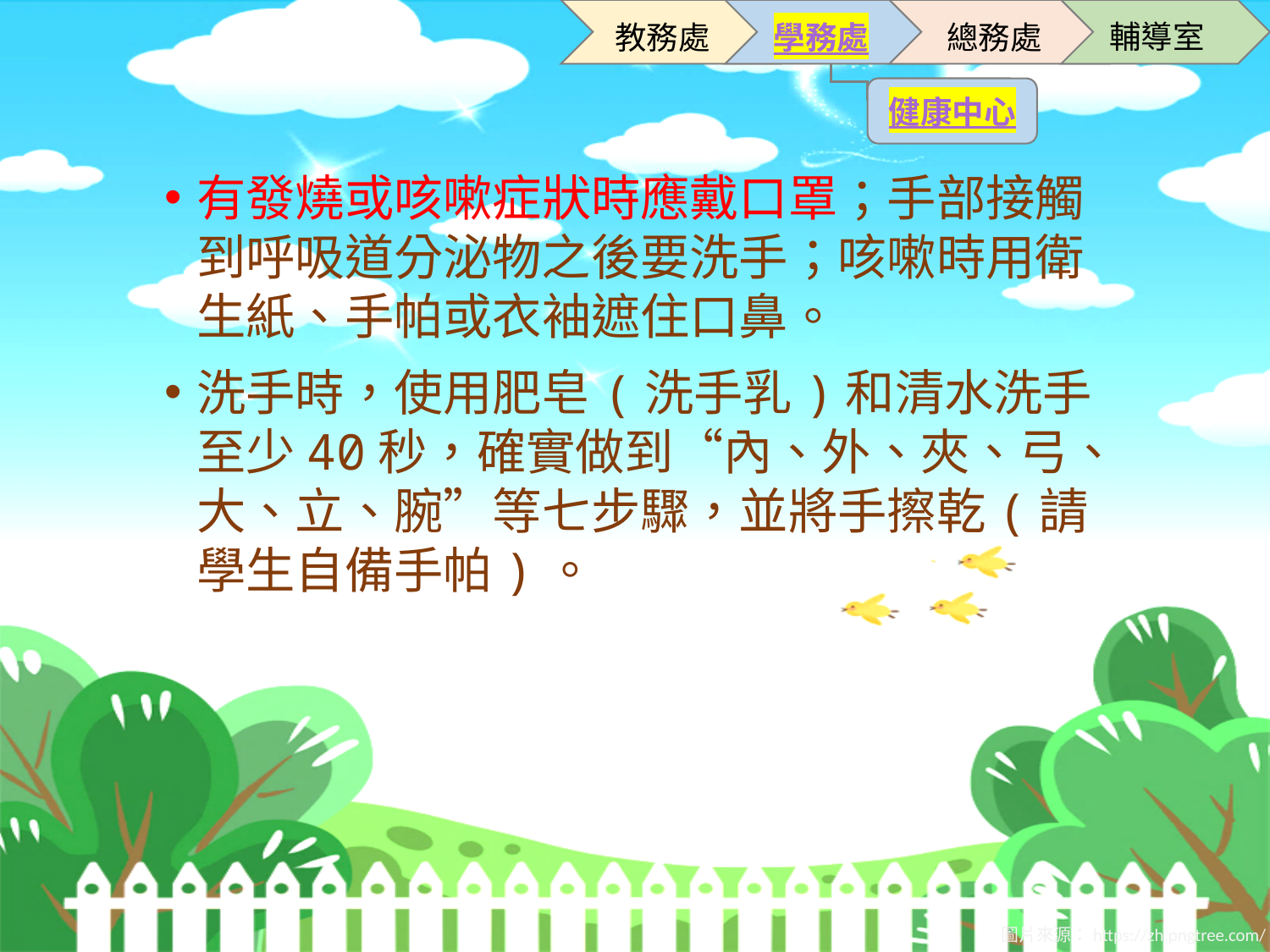

輔導室
教務處
學務處
總務處
健康中心
有發燒或咳嗽症狀時應戴口罩；手部接觸到呼吸道分泌物之後要洗手；咳嗽時用衛生紙、手帕或衣袖遮住口鼻。
洗手時，使用肥皂(洗手乳)和清水洗手至少40秒，確實做到“內、外、夾、弓、大、立、腕”等七步驟，並將手擦乾(請學生自備手帕)。